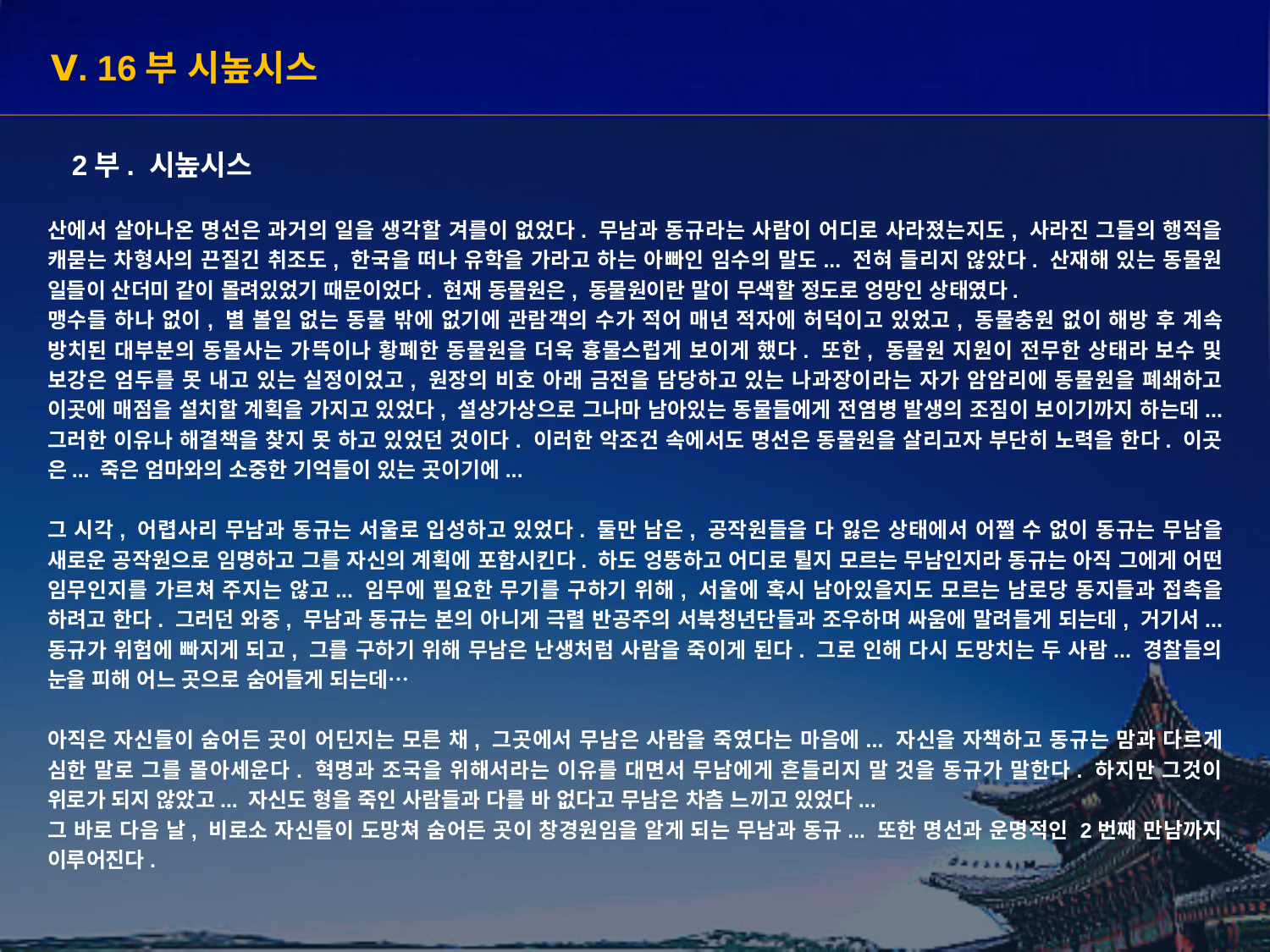

Ⅴ. 16부 시높시스

2부. 시높시스

산에서 살아나온 명선은 과거의 일을 생각할 겨를이 없었다. 무남과 동규라는 사람이 어디로 사라졌는지도, 사라진 그들의 행적을 캐묻는 차형사의 끈질긴 취조도, 한국을 떠나 유학을 가라고 하는 아빠인 임수의 말도... 전혀 들리지 않았다. 산재해 있는 동물원 일들이 산더미 같이 몰려있었기 때문이었다. 현재 동물원은, 동물원이란 말이 무색할 정도로 엉망인 상태였다.
맹수들 하나 없이, 별 볼일 없는 동물 밖에 없기에 관람객의 수가 적어 매년 적자에 허덕이고 있었고, 동물충원 없이 해방 후 계속 방치된 대부분의 동물사는 가뜩이나 황폐한 동물원을 더욱 흉물스럽게 보이게 했다. 또한, 동물원 지원이 전무한 상태라 보수 및 보강은 엄두를 못 내고 있는 실정이었고, 원장의 비호 아래 금전을 담당하고 있는 나과장이라는 자가 암암리에 동물원을 폐쇄하고 이곳에 매점을 설치할 계획을 가지고 있었다, 설상가상으로 그나마 남아있는 동물들에게 전염병 발생의 조짐이 보이기까지 하는데... 그러한 이유나 해결책을 찾지 못 하고 있었던 것이다. 이러한 악조건 속에서도 명선은 동물원을 살리고자 부단히 노력을 한다. 이곳은... 죽은 엄마와의 소중한 기억들이 있는 곳이기에...

그 시각, 어렵사리 무남과 동규는 서울로 입성하고 있었다. 둘만 남은, 공작원들을 다 잃은 상태에서 어쩔 수 없이 동규는 무남을 새로운 공작원으로 임명하고 그를 자신의 계획에 포함시킨다. 하도 엉뚱하고 어디로 튈지 모르는 무남인지라 동규는 아직 그에게 어떤 임무인지를 가르쳐 주지는 않고... 임무에 필요한 무기를 구하기 위해, 서울에 혹시 남아있을지도 모르는 남로당 동지들과 접촉을 하려고 한다. 그러던 와중, 무남과 동규는 본의 아니게 극렬 반공주의 서북청년단들과 조우하며 싸움에 말려들게 되는데, 거기서... 동규가 위험에 빠지게 되고, 그를 구하기 위해 무남은 난생처럼 사람을 죽이게 된다. 그로 인해 다시 도망치는 두 사람... 경찰들의 눈을 피해 어느 곳으로 숨어들게 되는데…

아직은 자신들이 숨어든 곳이 어딘지는 모른 채, 그곳에서 무남은 사람을 죽였다는 마음에... 자신을 자책하고 동규는 맘과 다르게 심한 말로 그를 몰아세운다. 혁명과 조국을 위해서라는 이유를 대면서 무남에게 흔들리지 말 것을 동규가 말한다. 하지만 그것이 위로가 되지 않았고... 자신도 형을 죽인 사람들과 다를 바 없다고 무남은 차츰 느끼고 있었다...
그 바로 다음 날, 비로소 자신들이 도망쳐 숨어든 곳이 창경원임을 알게 되는 무남과 동규... 또한 명선과 운명적인 2번째 만남까지 이루어진다.